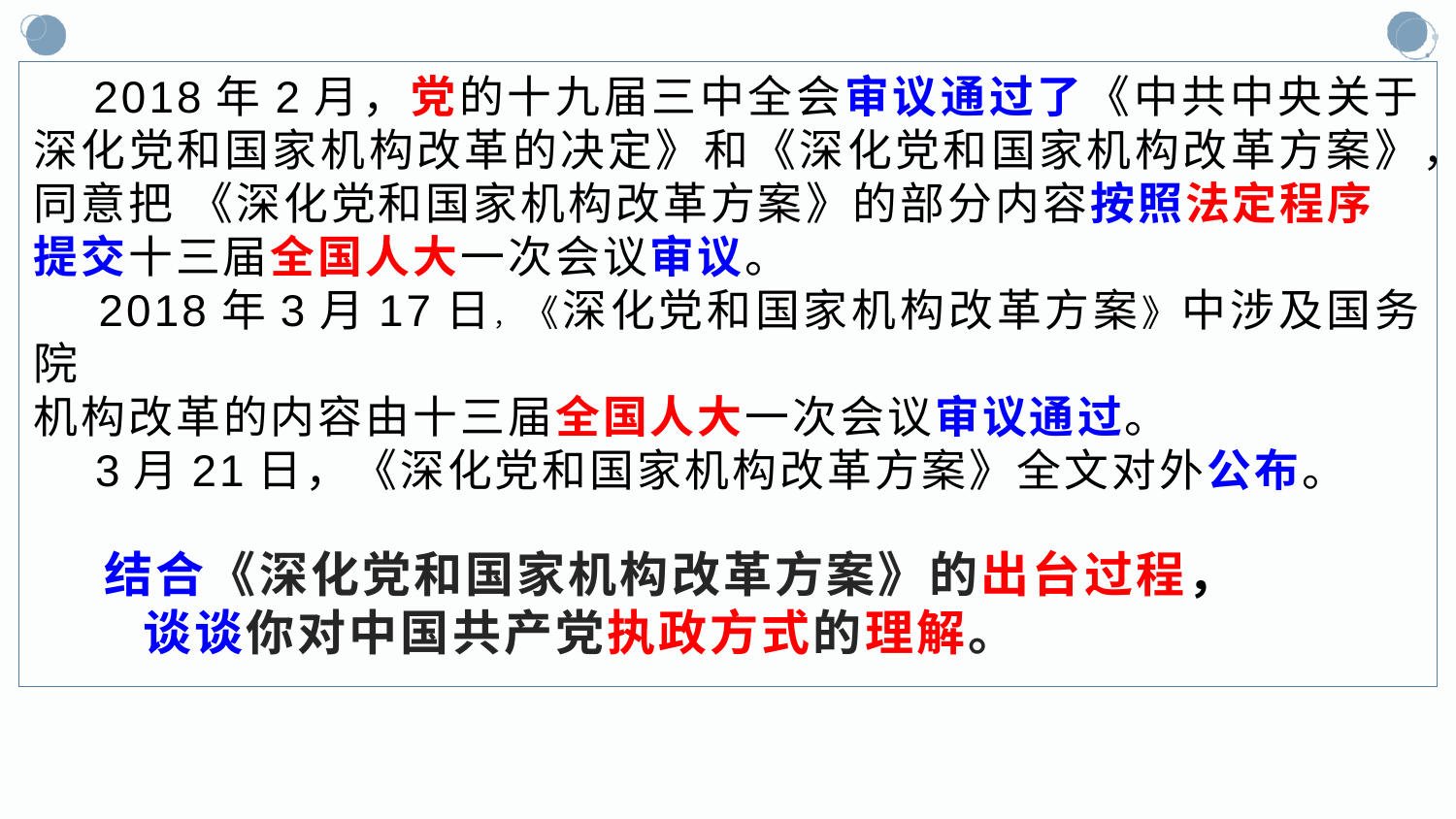

2018年2月，党的十九届三中全会审议通过了《中共中央关于深化党和国家机构改革的决定》和《深化党和国家机构改革方案》，同意把 《深化党和国家机构改革方案》的部分内容按照法定程序
提交十三届全国人大一次会议审议。
    2018年3月17日，《深化党和国家机构改革方案》中涉及国务院
机构改革的内容由十三届全国人大一次会议审议通过。
    3月21日，《深化党和国家机构改革方案》全文对外公布。

     结合《深化党和国家机构改革方案》的出台过程，
       谈谈你对中国共产党执政方式的理解。